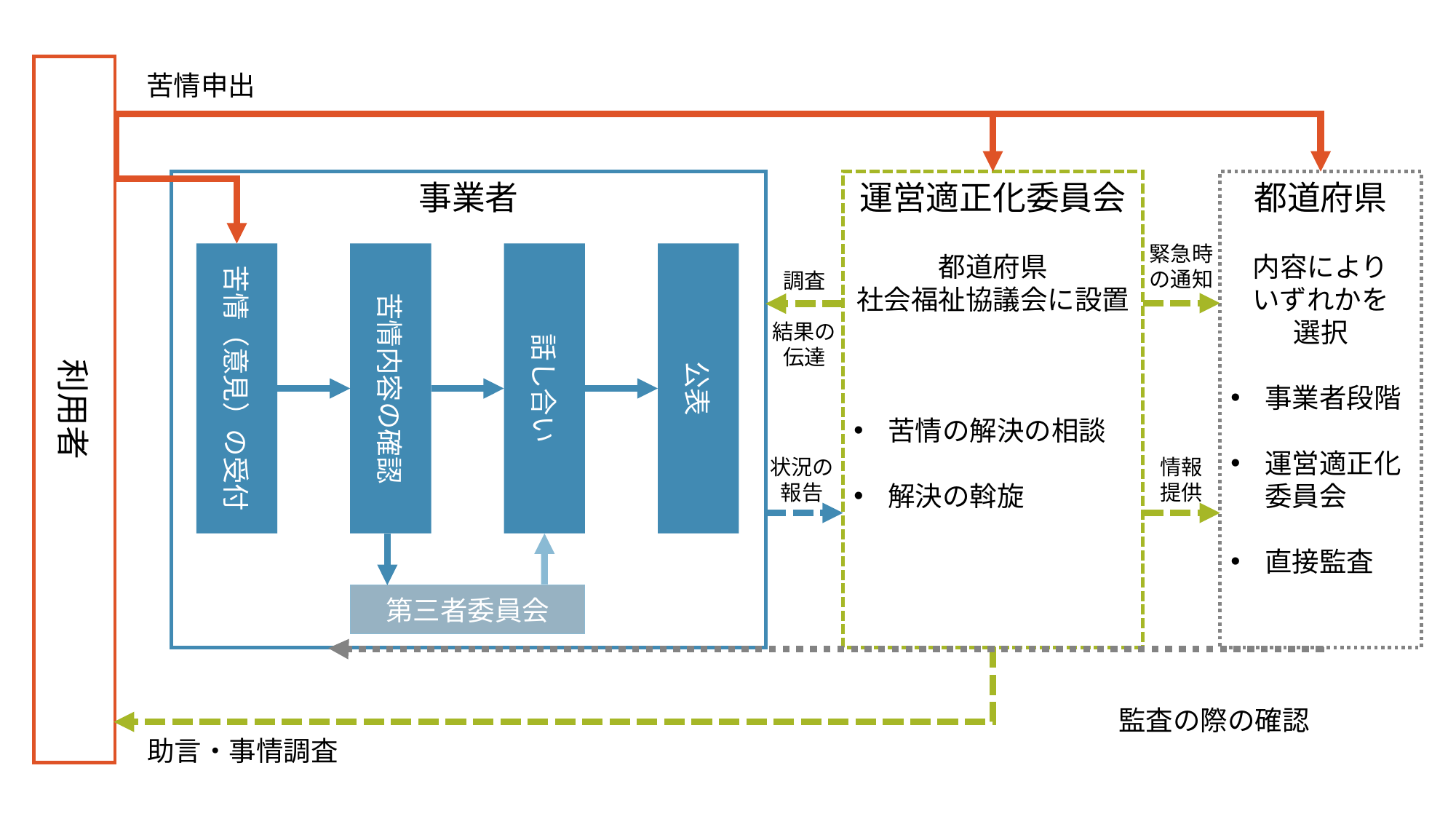

利用者
苦情申出
事業者
運営適正化委員会

都道府県
社会福祉協議会に設置

苦情の解決の相談

解決の斡旋
都道府県

内容により
いずれかを
選択

事業者段階

運営適正化
委員会

直接監査
緊急時
の通知
苦情（意見）の受付
苦情内容の確認
話し合い
公表
調査

結果の
伝達
状況の
報告
情報
提供
第三者委員会
監査の際の確認
助言・事情調査